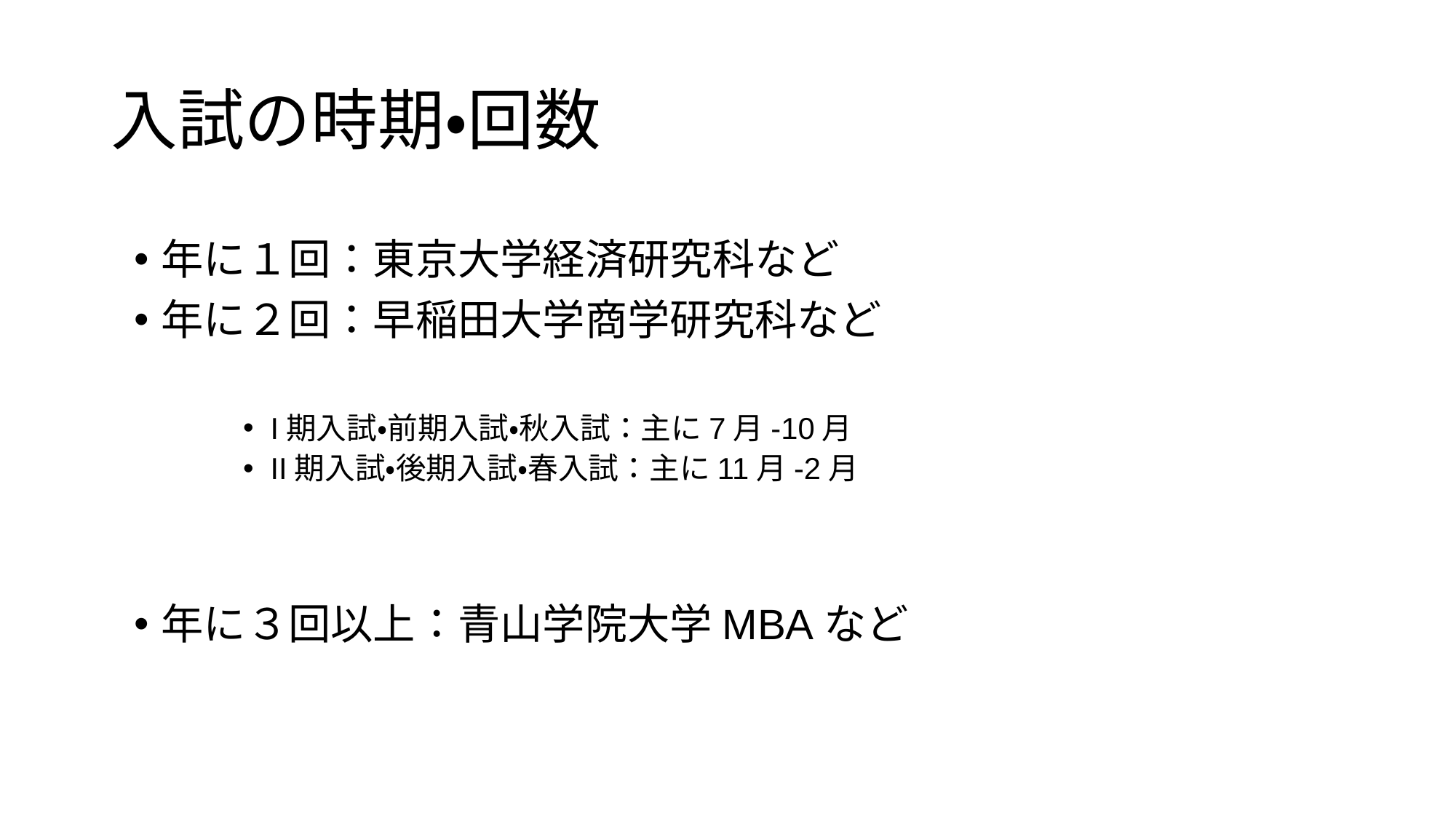

# 入試の時期・回数
年に１回：東京大学経済研究科など
年に２回：早稲田大学商学研究科など

I期入試・前期入試・秋入試：主に7月-10月
II期入試・後期入試・春入試：主に11月-2月

年に３回以上：青山学院大学MBAなど